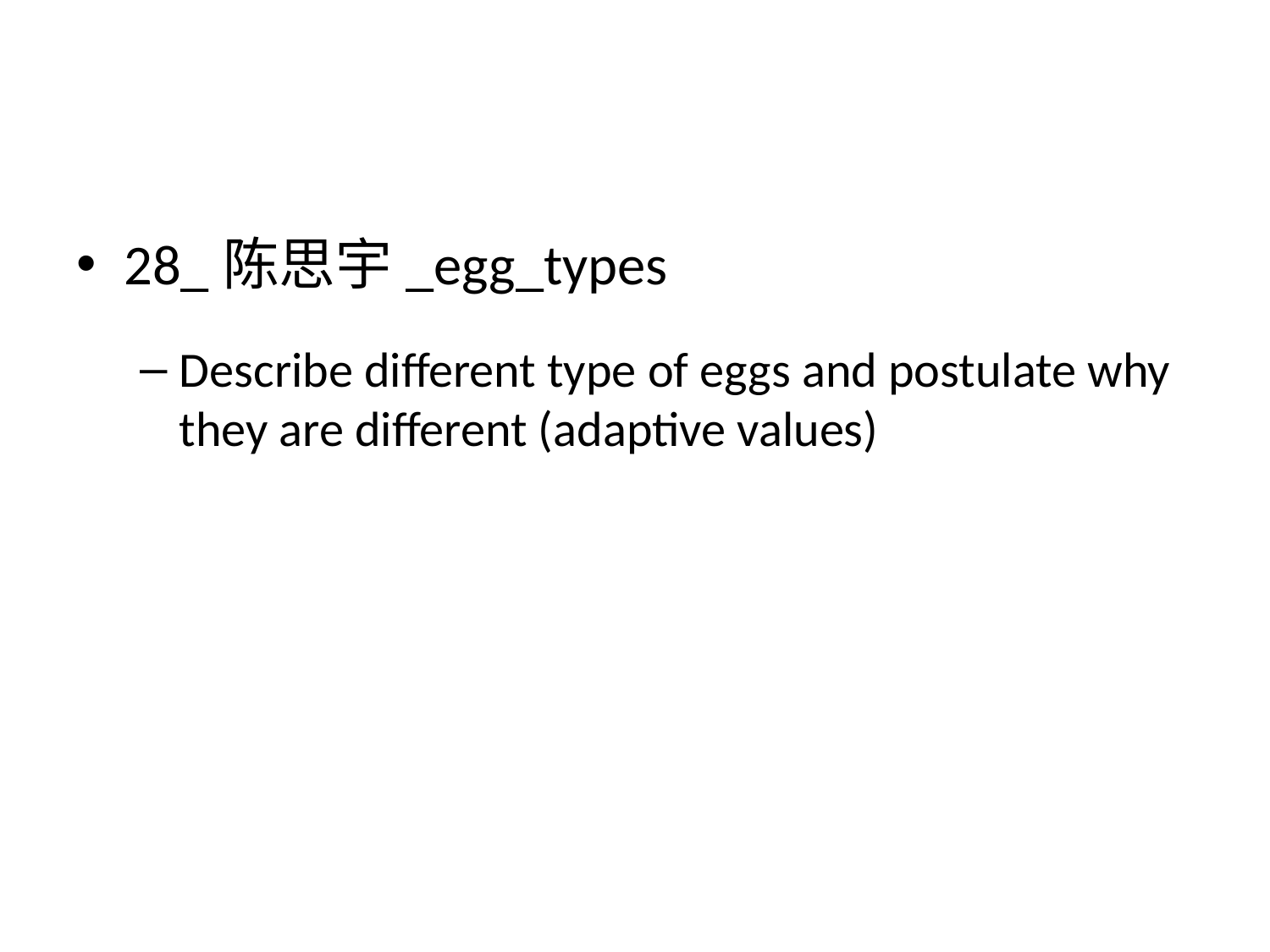

28_陈思宇_egg_types
Describe different type of eggs and postulate why they are different (adaptive values)